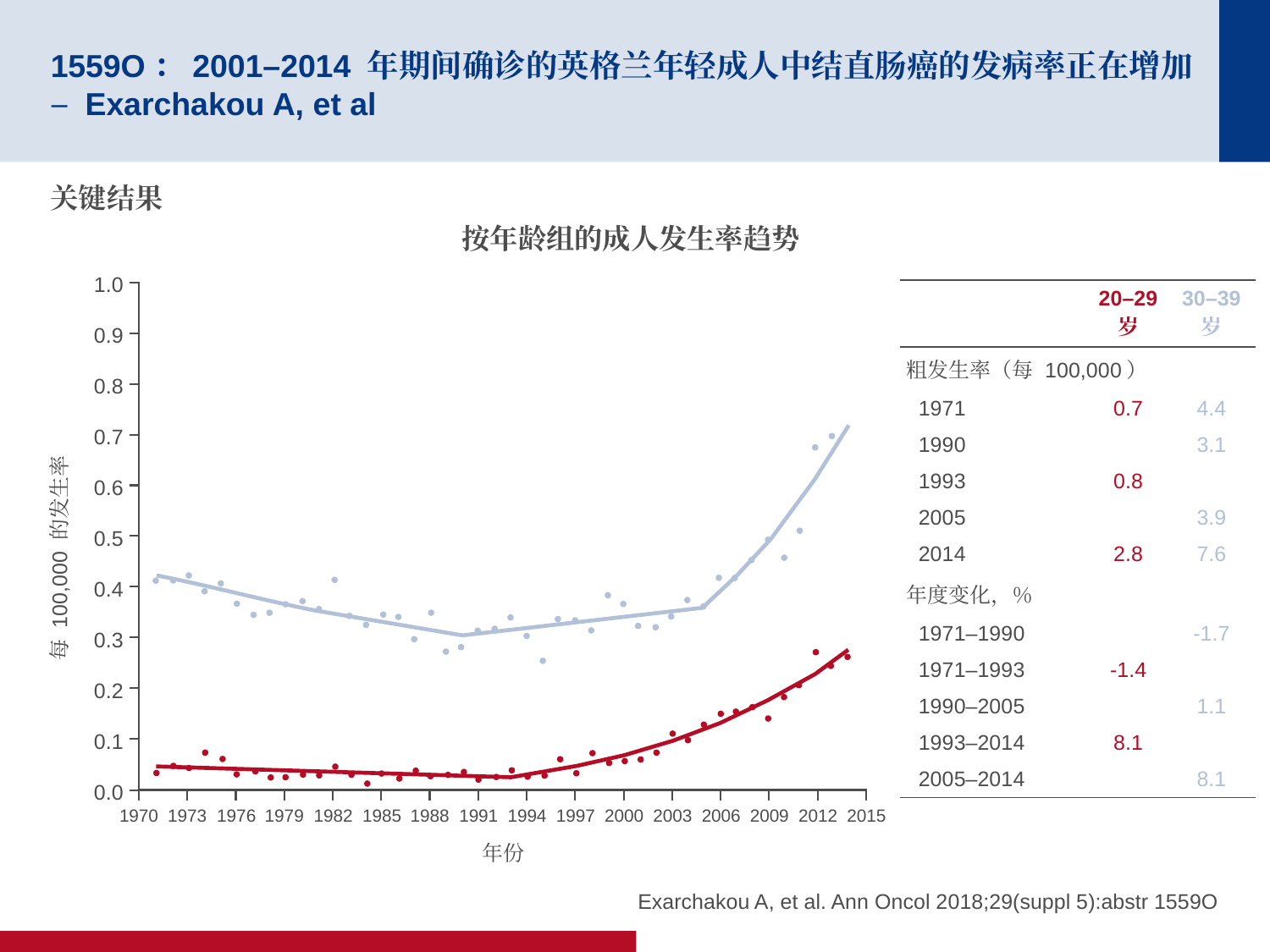

# 1559O：2001–2014 年期间确诊的英格兰年轻成人中结直肠癌的发病率正在增加 – Exarchakou A, et al
关键结果

按年龄组的成人发生率趋势
1.0

0.9
0.8
0.7

0.6
0.5
每 100,000 的发生率
0.4
0.3

0.2

0.1

0.0

1970
1973
1976
1979
1982
1985
1988
1991
1994
1997
2000
2003
2006
2009
2012
2015
年份
|  | 20–29 岁 | 30–39 岁 |
| --- | --- | --- |
| 粗发生率（每 100,000） |  |  |
| 1971 | 0.7 | 4.4 |
| 1990 |  | 3.1 |
| 1993 | 0.8 |  |
| 2005 |  | 3.9 |
| 2014 | 2.8 | 7.6 |
| 年度变化，％ |  |  |
| 1971–1990 |  | -1.7 |
| 1971–1993 | -1.4 |  |
| 1990–2005 |  | 1.1 |
| 1993–2014 | 8.1 |  |
| 2005–2014 |  | 8.1 |
Exarchakou A, et al. Ann Oncol 2018;29(suppl 5):abstr 1559O